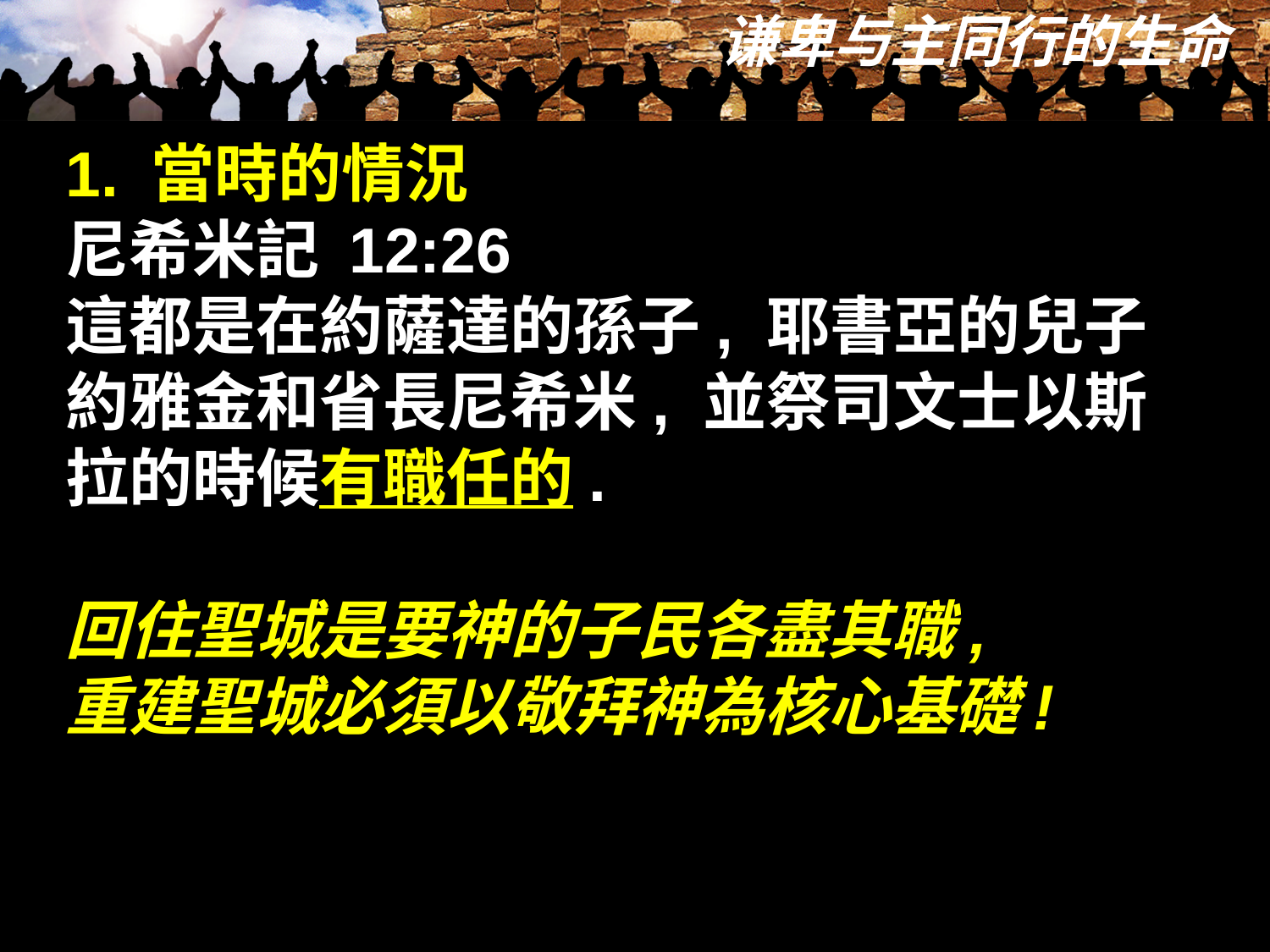

1. 當時的情況
尼希米記 12:26
這都是在約薩達的孫子, 耶書亞的兒子約雅金和省長尼希米, 並祭司文士以斯拉的時候有職任的.

回住聖城是要神的子民各盡其職,
重建聖城必須以敬拜神為核心基礎!